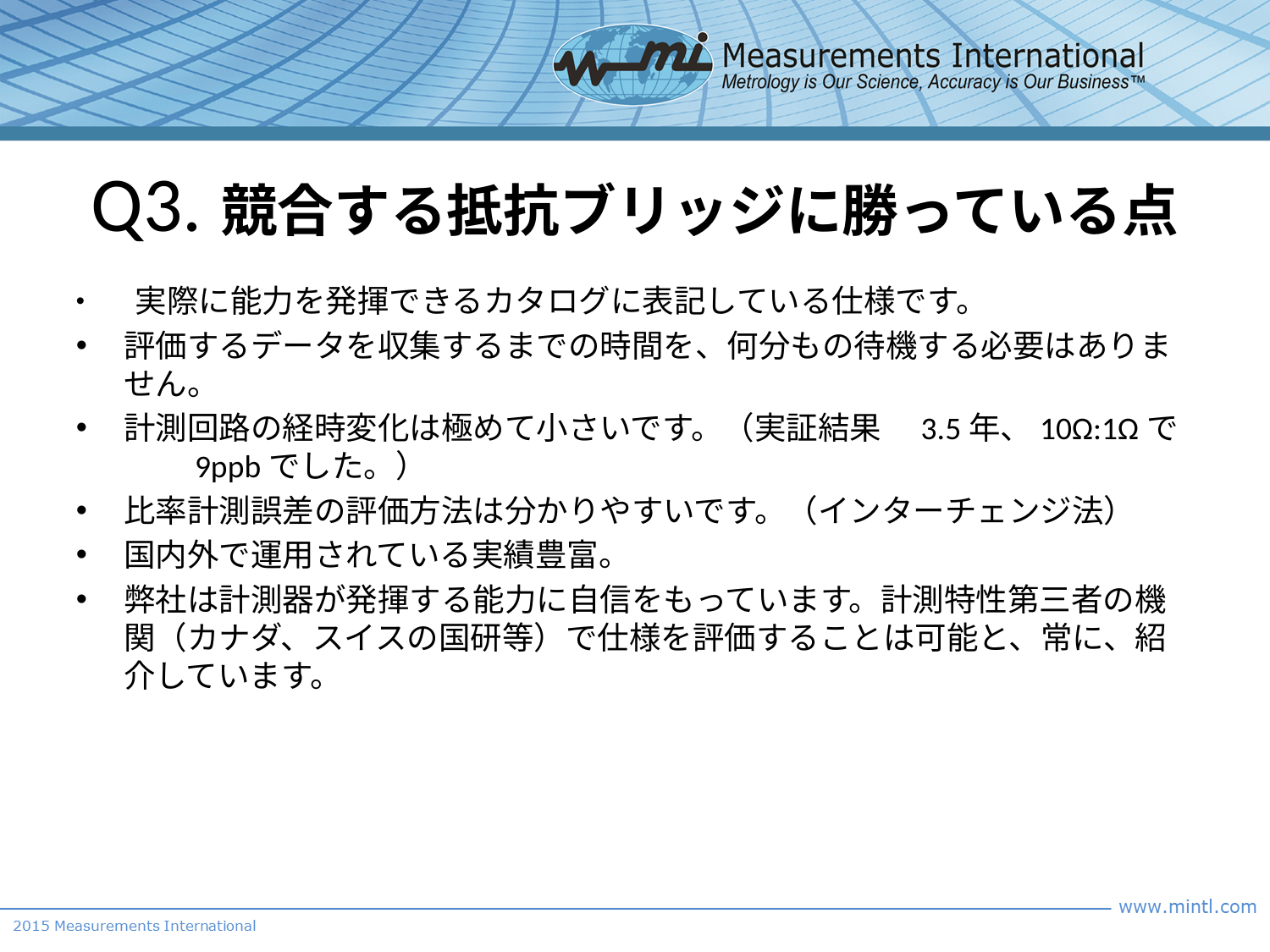

# Q3.競合する抵抗ブリッジに勝っている点
 実際に能力を発揮できるカタログに表記している仕様です。
評価するデータを収集するまでの時間を、何分もの待機する必要はありません。
計測回路の経時変化は極めて小さいです。（実証結果　3.5年、10Ω:1Ωで　　9ppbでした。）
比率計測誤差の評価方法は分かりやすいです。（インターチェンジ法）
国内外で運用されている実績豊富。
弊社は計測器が発揮する能力に自信をもっています。計測特性第三者の機関（カナダ、スイスの国研等）で仕様を評価することは可能と、常に、紹介しています。